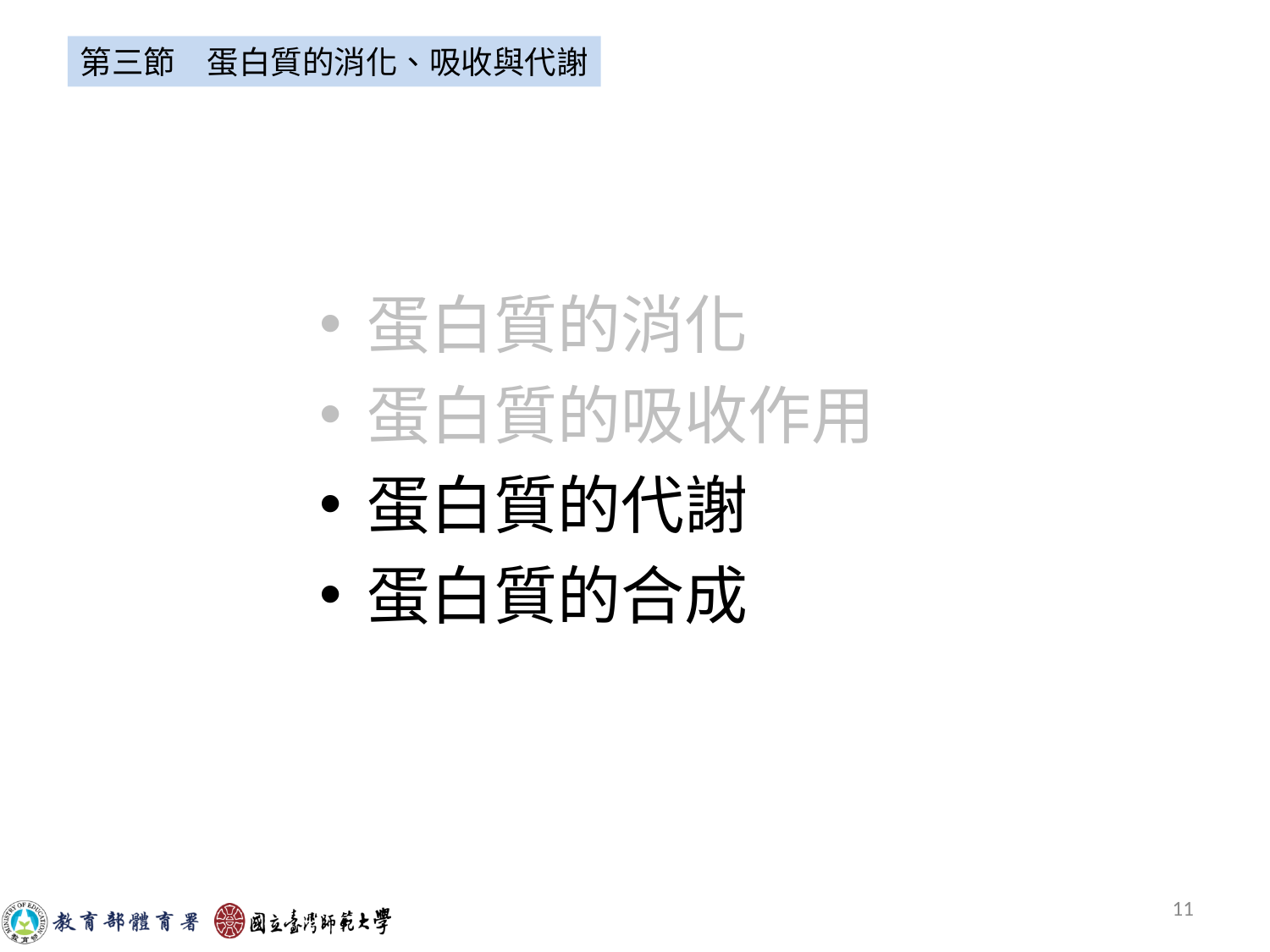

第三節　蛋白質的消化、吸收與代謝
#
蛋白質的消化
蛋白質的吸收作用
蛋白質的代謝
蛋白質的合成
11